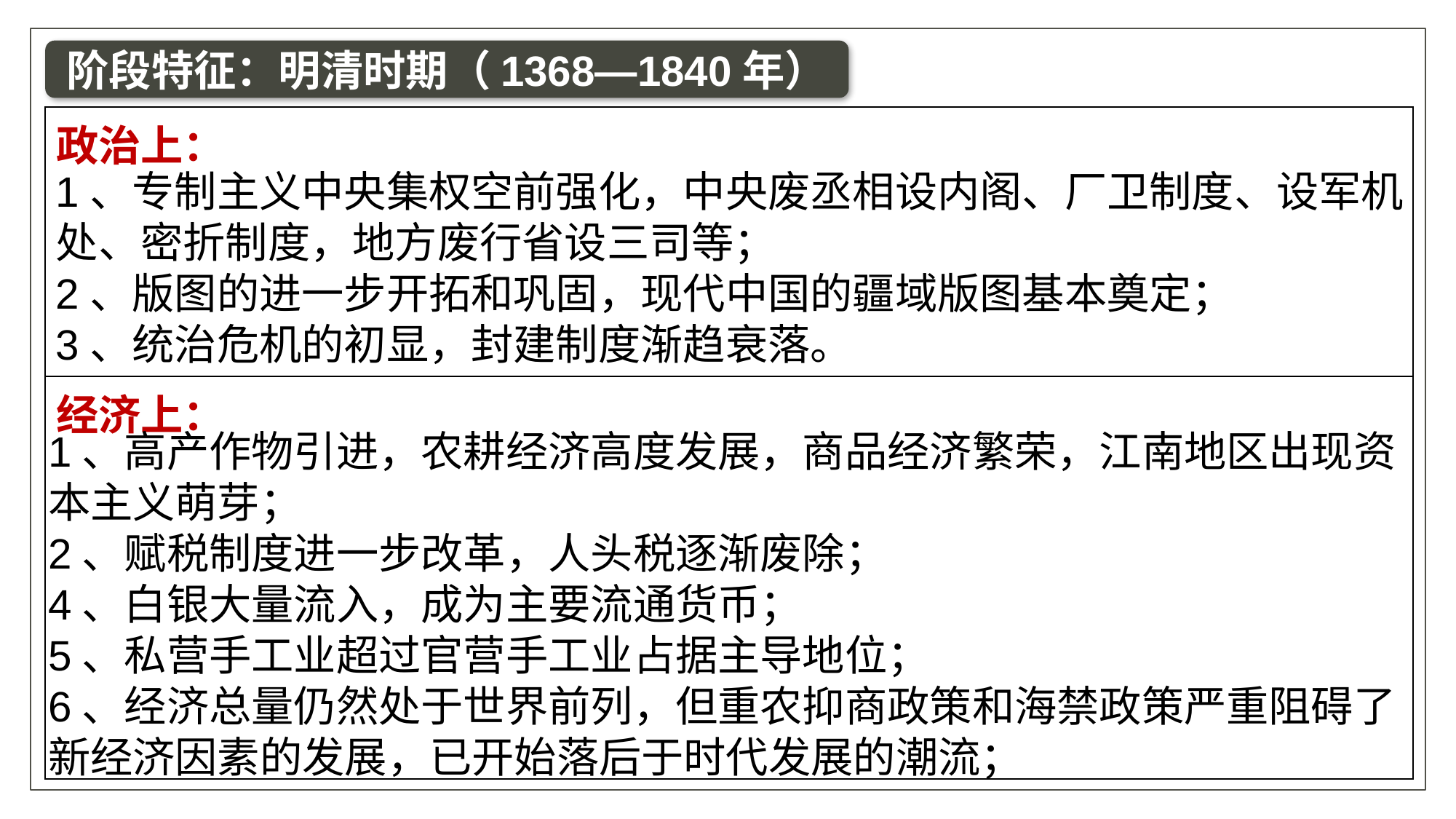

阶段特征：明清时期（1368—1840年）
| 政治上： |
| --- |
| 经济上： |
1、专制主义中央集权空前强化，中央废丞相设内阁、厂卫制度、设军机处、密折制度，地方废行省设三司等；
2、版图的进一步开拓和巩固，现代中国的疆域版图基本奠定；
3、统治危机的初显，封建制度渐趋衰落。
1、高产作物引进，农耕经济高度发展，商品经济繁荣，江南地区出现资本主义萌芽；
2、赋税制度进一步改革，人头税逐渐废除；
4、白银大量流入，成为主要流通货币；
5、私营手工业超过官营手工业占据主导地位；
6、经济总量仍然处于世界前列，但重农抑商政策和海禁政策严重阻碍了新经济因素的发展，已开始落后于时代发展的潮流；